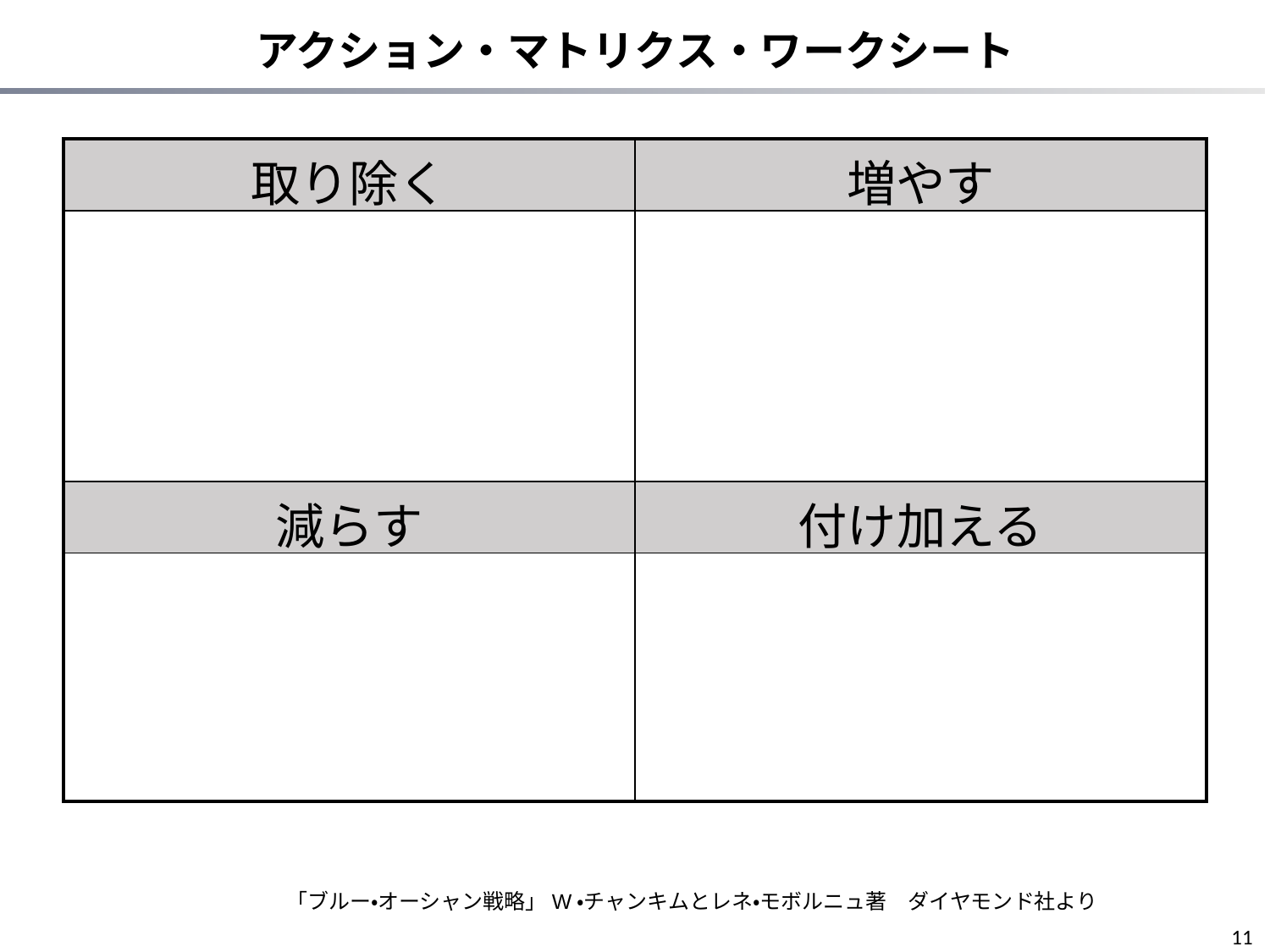

アクション・マトリクス・ワークシート
| 取り除く | 増やす |
| --- | --- |
|  |  |
| 減らす | 付け加える |
|  |  |
「ブルー・オーシャン戦略」W・チャンキムとレネ・モボルニュ著　ダイヤモンド社より